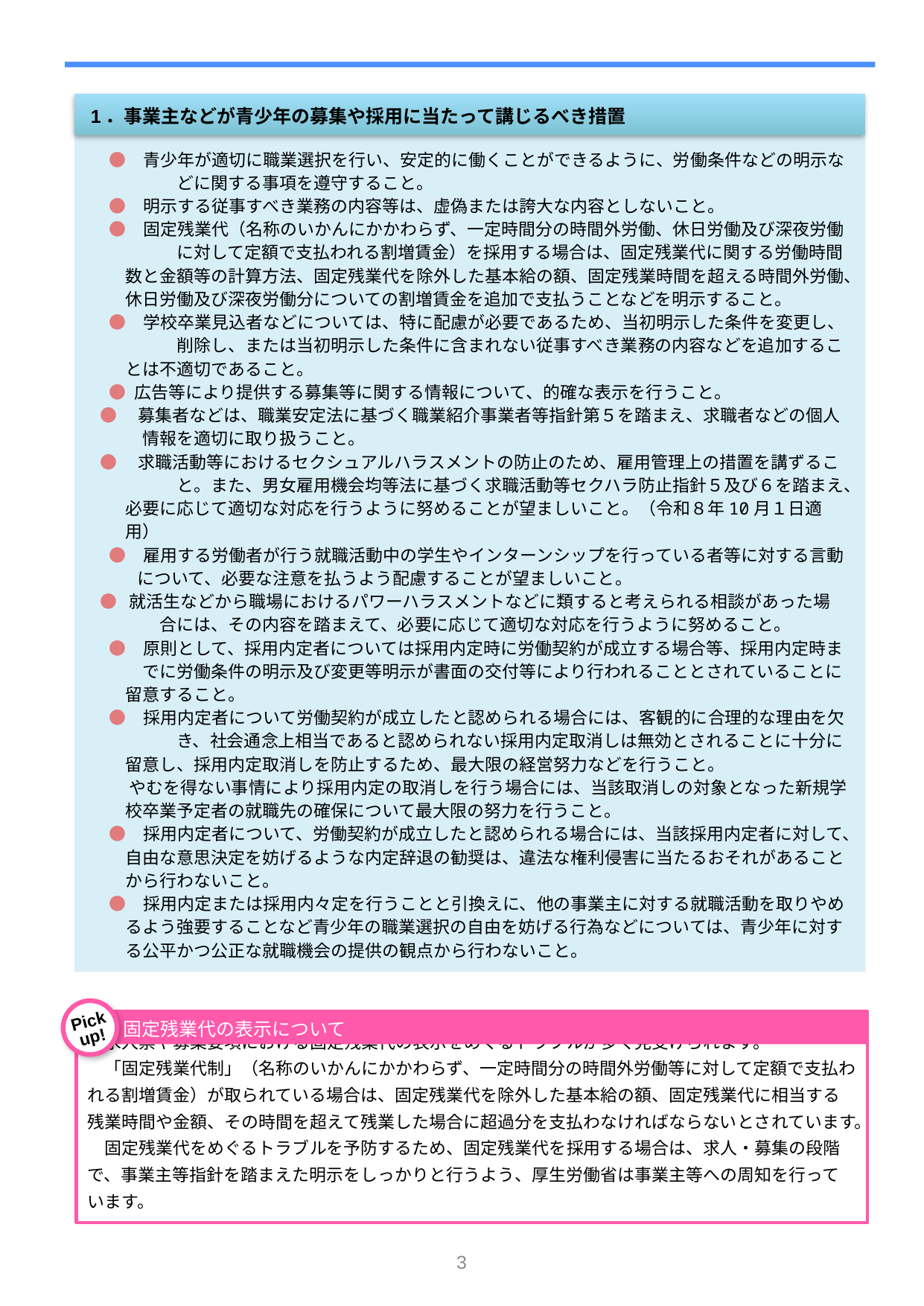

1．事業主などが青少年の募集や採用に当たって講じるべき措置
　●　青少年が適切に職業選択を行い、安定的に働くことができるように、労働条件などの明示な　　　どに関する事項を遵守すること。
　●　明示する従事すべき業務の内容等は、虚偽または誇大な内容としないこと。
　●　固定残業代（名称のいかんにかかわらず、一定時間分の時間外労働、休日労働及び深夜労働　　　に対して定額で支払われる割増賃金）を採用する場合は、固定残業代に関する労働時間数と金額等の計算方法、固定残業代を除外した基本給の額、固定残業時間を超える時間外労働、休日労働及び深夜労働分についての割増賃金を追加で支払うことなどを明示すること。
　●　学校卒業見込者などについては、特に配慮が必要であるため、当初明示した条件を変更し、　　　削除し、または当初明示した条件に含まれない従事すべき業務の内容などを追加することは不適切であること。
　●  広告等により提供する募集等に関する情報について、的確な表示を行うこと。
  ●　募集者などは、職業安定法に基づく職業紹介事業者等指針第５を踏まえ、求職者などの個人　情報を適切に取り扱うこと。
  ●　求職活動等におけるセクシュアルハラスメントの防止のため、雇用管理上の措置を講ずるこ　　　と。また、男女雇用機会均等法に基づく求職活動等セクハラ防止指針５及び６を踏まえ、必要に応じて適切な対応を行うように努めることが望ましいこと。（令和８年10月１日適用）
　●　雇用する労働者が行う就職活動中の学生やインターンシップを行っている者等に対する言動      について、必要な注意を払うよう配慮することが望ましいこと。
  ●  就活生などから職場におけるパワーハラスメントなどに類すると考えられる相談があった場　　　合には、その内容を踏まえて、必要に応じて適切な対応を行うように努めること。
　●　原則として、採用内定者については採用内定時に労働契約が成立する場合等、採用内定時ま　でに労働条件の明示及び変更等明示が書面の交付等により行われることとされていることに留意すること。
　●　採用内定者について労働契約が成立したと認められる場合には、客観的に合理的な理由を欠　　　き、社会通念上相当であると認められない採用内定取消しは無効とされることに十分に留意し、採用内定取消しを防止するため、最大限の経営努力などを行うこと。
    　やむを得ない事情により採用内定の取消しを行う場合には、当該取消しの対象となった新規学校卒業予定者の就職先の確保について最大限の努力を行うこと。
　●　採用内定者について、労働契約が成立したと認められる場合には、当該採用内定者に対して、自由な意思決定を妨げるような内定辞退の勧奨は、違法な権利侵害に当たるおそれがあることから行わないこと。
　●　採用内定または採用内々定を行うことと引換えに、他の事業主に対する就職活動を取りやめるよう強要することなど青少年の職業選択の自由を妨げる行為などについては、青少年に対する公平かつ公正な就職機会の提供の観点から行わないこと。
Pick
up!
       固定残業代の表示について
　求人票や募集要項における固定残業代の表示をめぐるトラブルが多く見受けられます。
　「固定残業代制」（名称のいかんにかかわらず、一定時間分の時間外労働等に対して定額で支払われる割増賃金）が取られている場合は、固定残業代を除外した基本給の額、固定残業代に相当する残業時間や金額、その時間を超えて残業した場合に超過分を支払わなければならないとされています。
　固定残業代をめぐるトラブルを予防するため、固定残業代を採用する場合は、求人・募集の段階で、事業主等指針を踏まえた明示をしっかりと行うよう、厚生労働省は事業主等への周知を行っています。
3